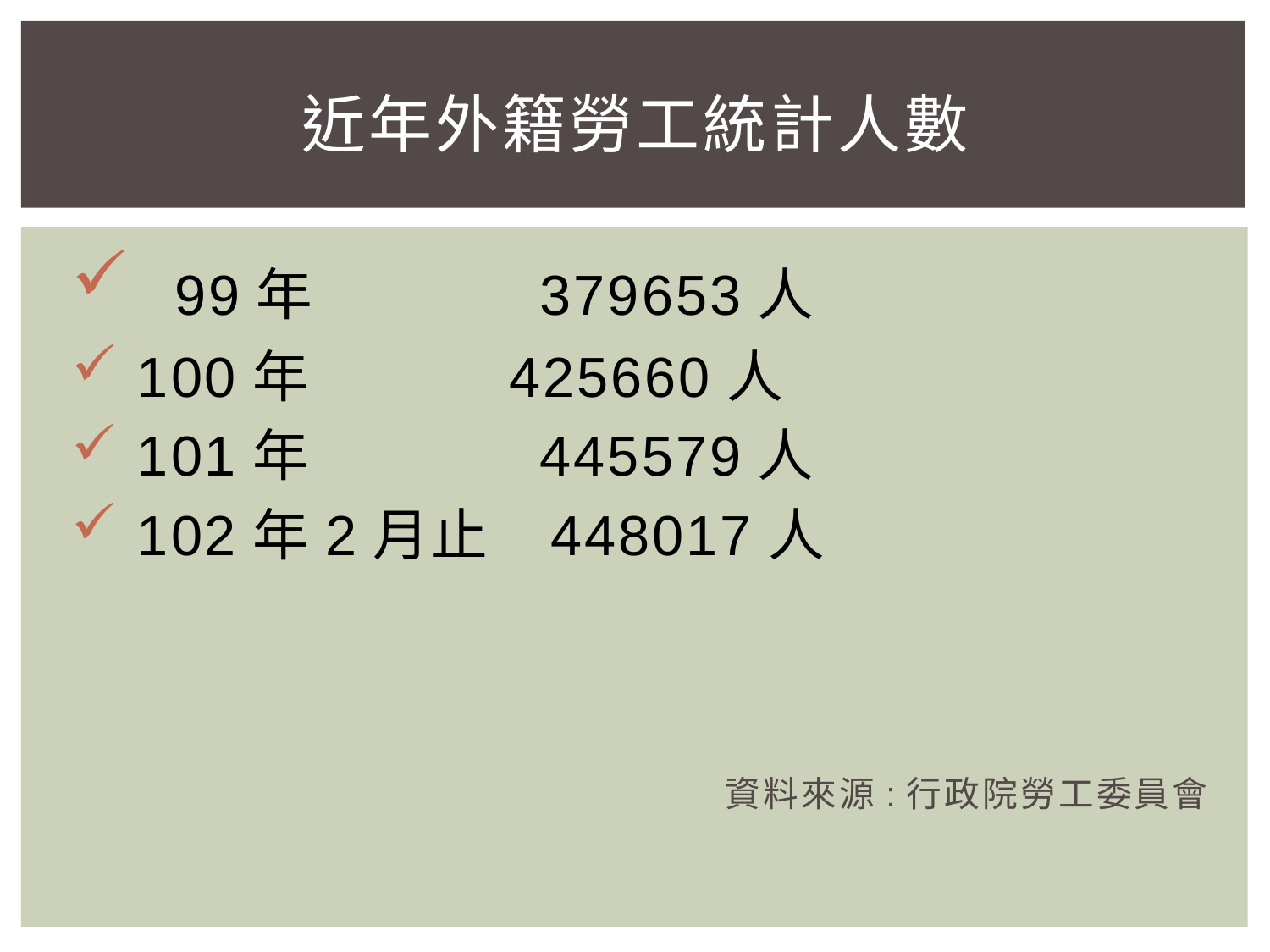

# 近年外籍勞工統計人數
  99年	           379653人
 100年            425660人
 101年 	           445579人
 102年2月止   448017人

資料來源:行政院勞工委員會